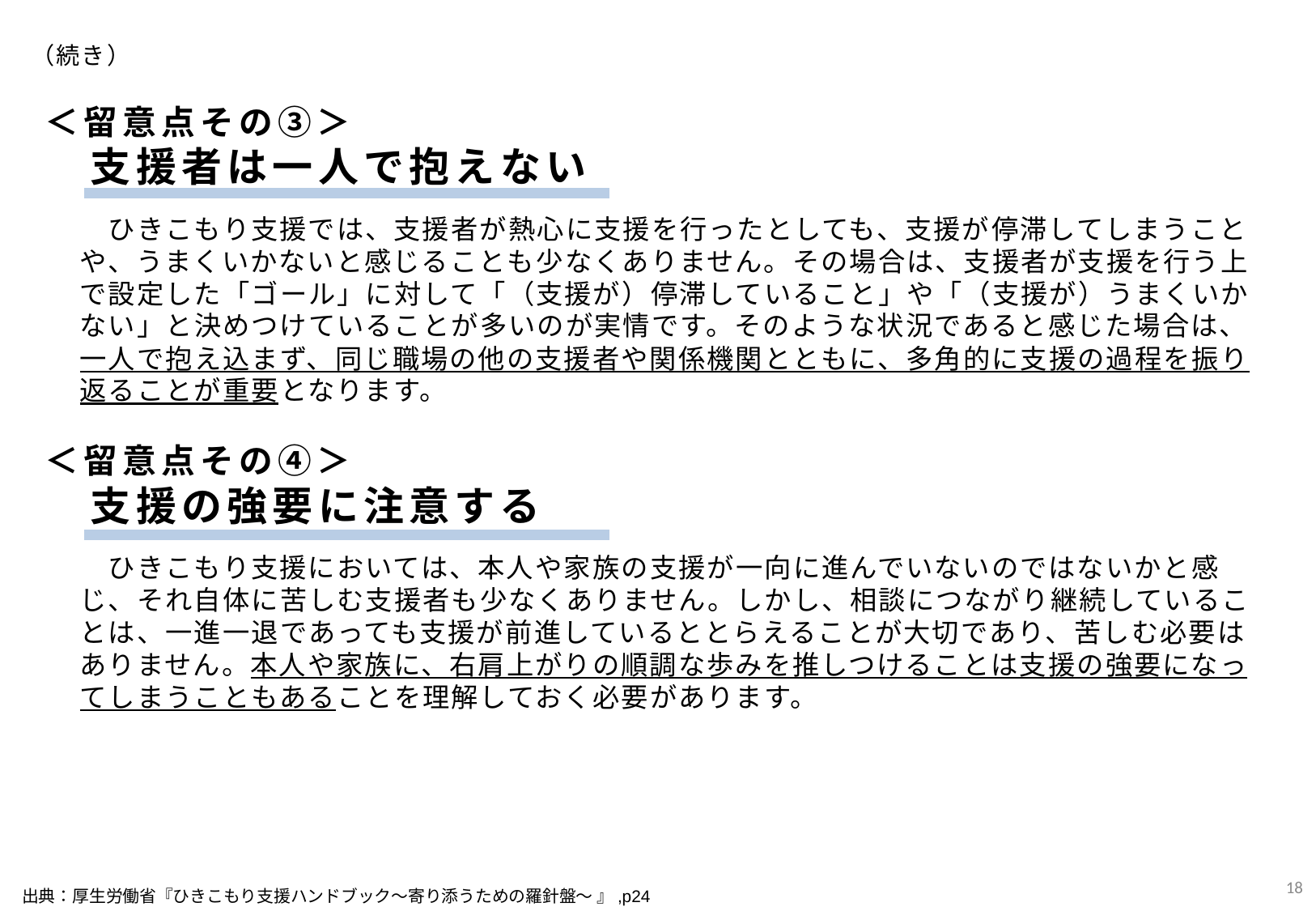

（続き）
＜留意点その③＞
　支援者は一人で抱えない
　ひきこもり支援では、支援者が熱心に支援を行ったとしても、支援が停滞してしまうことや、うまくいかないと感じることも少なくありません。その場合は、支援者が支援を行う上で設定した「ゴール」に対して「（支援が）停滞していること」や「（支援が）うまくいかない」と決めつけていることが多いのが実情です。そのような状況であると感じた場合は、一人で抱え込まず、同じ職場の他の支援者や関係機関とともに、多角的に支援の過程を振り返ることが重要となります。
＜留意点その④＞
　支援の強要に注意する
　ひきこもり支援においては、本人や家族の支援が一向に進んでいないのではないかと感じ、それ自体に苦しむ支援者も少なくありません。しかし、相談につながり継続していることは、一進一退であっても支援が前進しているととらえることが大切であり、苦しむ必要はありません。本人や家族に、右肩上がりの順調な歩みを推しつけることは支援の強要になってしまうこともあることを理解しておく必要があります。
18
出典：厚生労働省『ひきこもり支援ハンドブック～寄り添うための羅針盤～ 』,p24